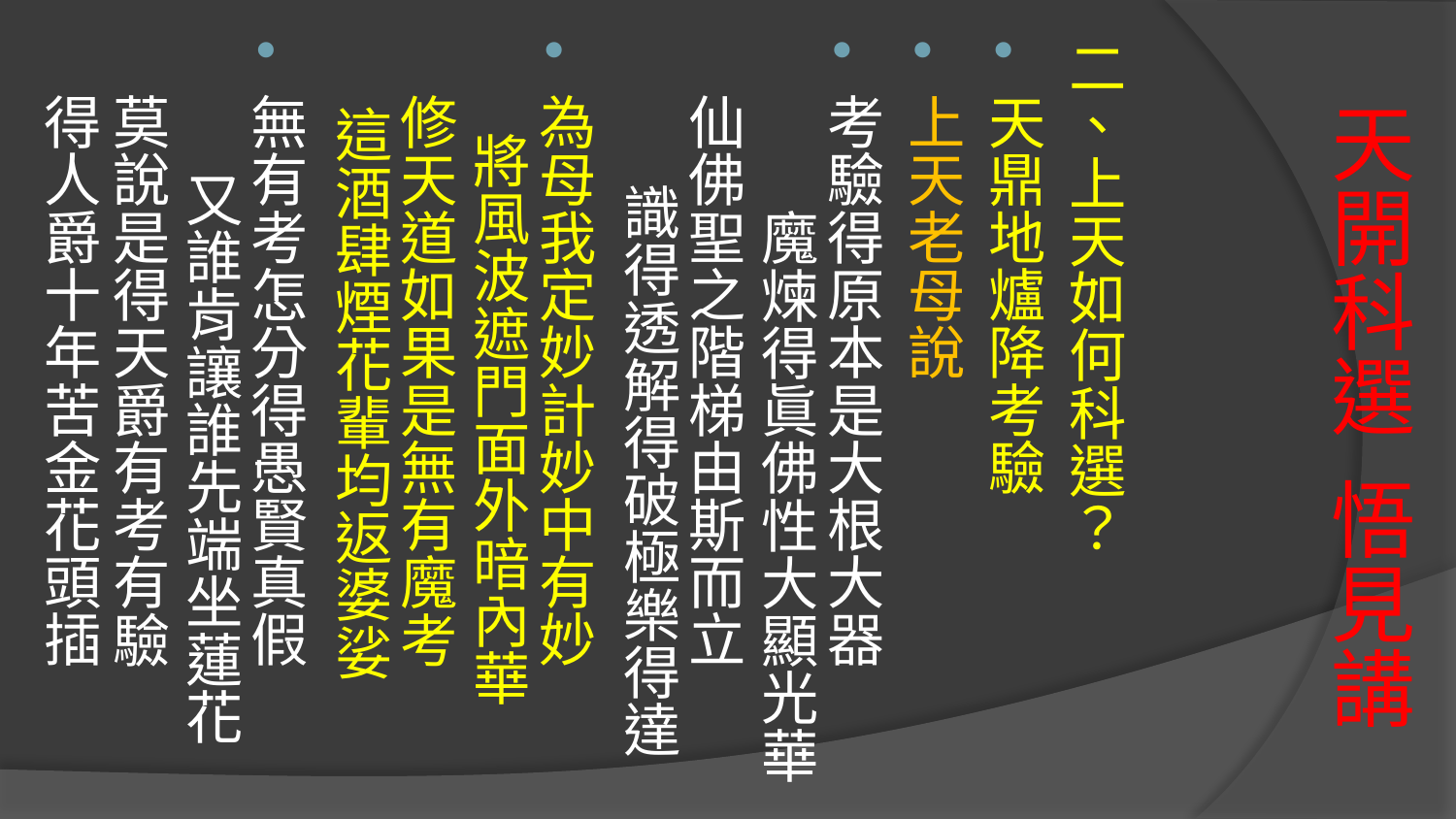

二、上天如何科選？
天鼎地爐降考驗
上天老母說
考驗得原本是大根大器                   魔煉得眞佛性大顯光華
仙佛聖之階梯由斯而立                 識得透解得破極樂得達
為母我定妙計妙中有妙             將風波遮門面外暗內華
修天道如果是無有魔考           這酒肆煙花輩均返婆娑
無有考怎分得愚賢真假                又誰肯讓誰先端坐蓮花
莫說是得天爵有考有驗          得人爵十年苦金花頭插
# 天開科選  悟見講